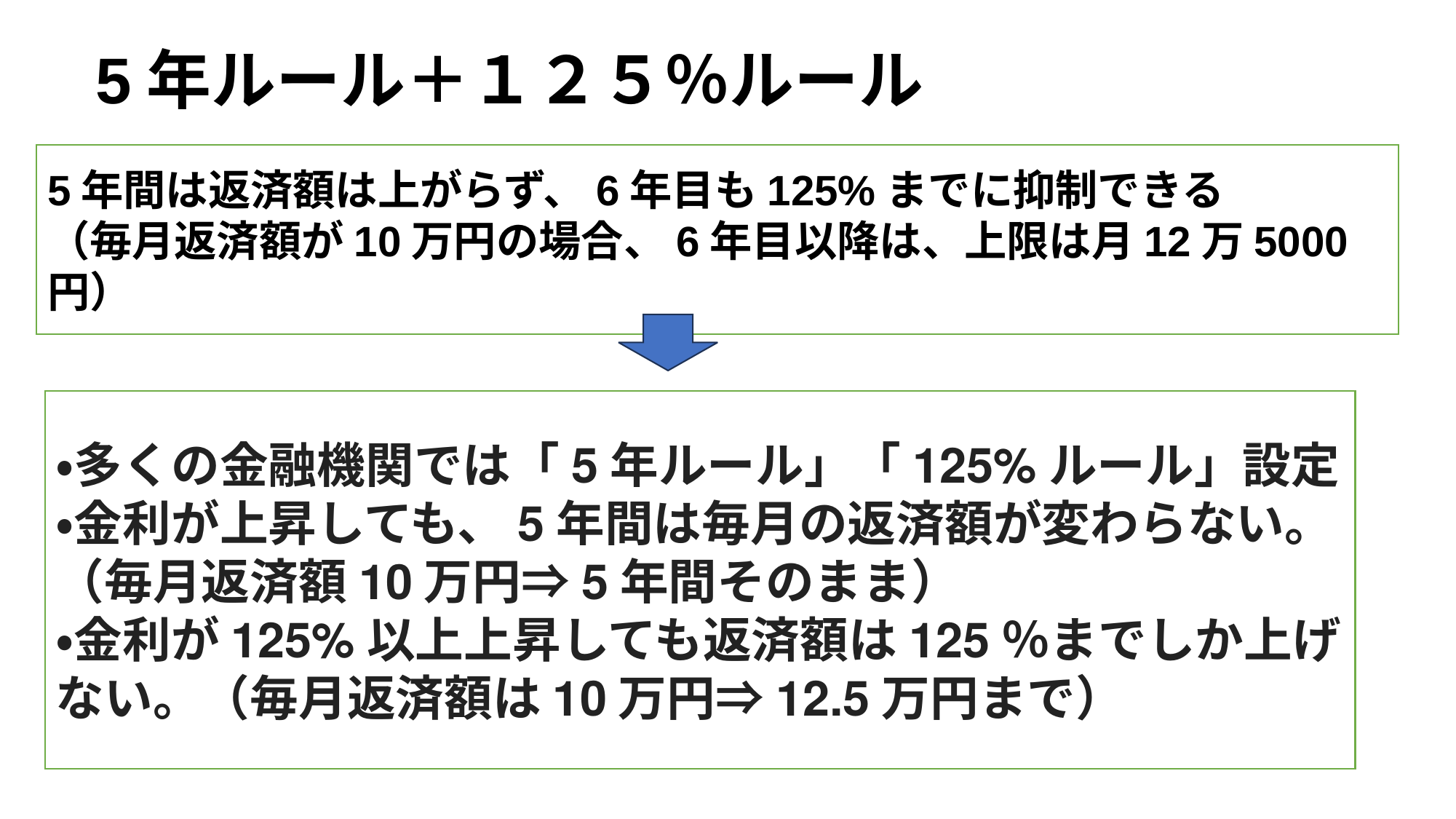

5年ルール＋１２５％ルール
5年間は返済額は上がらず、6年目も125%までに抑制できる
（毎月返済額が10万円の場合、6年目以降は、上限は月12万5000円）

・多くの金融機関では「5年ルール」「125%ルール」設定
・金利が上昇しても、5年間は毎月の返済額が変わらない。
（毎月返済額10万円⇒5年間そのまま）
・金利が125%以上上昇しても返済額は125％までしか上げない。（毎月返済額は10万円⇒12.5万円まで）